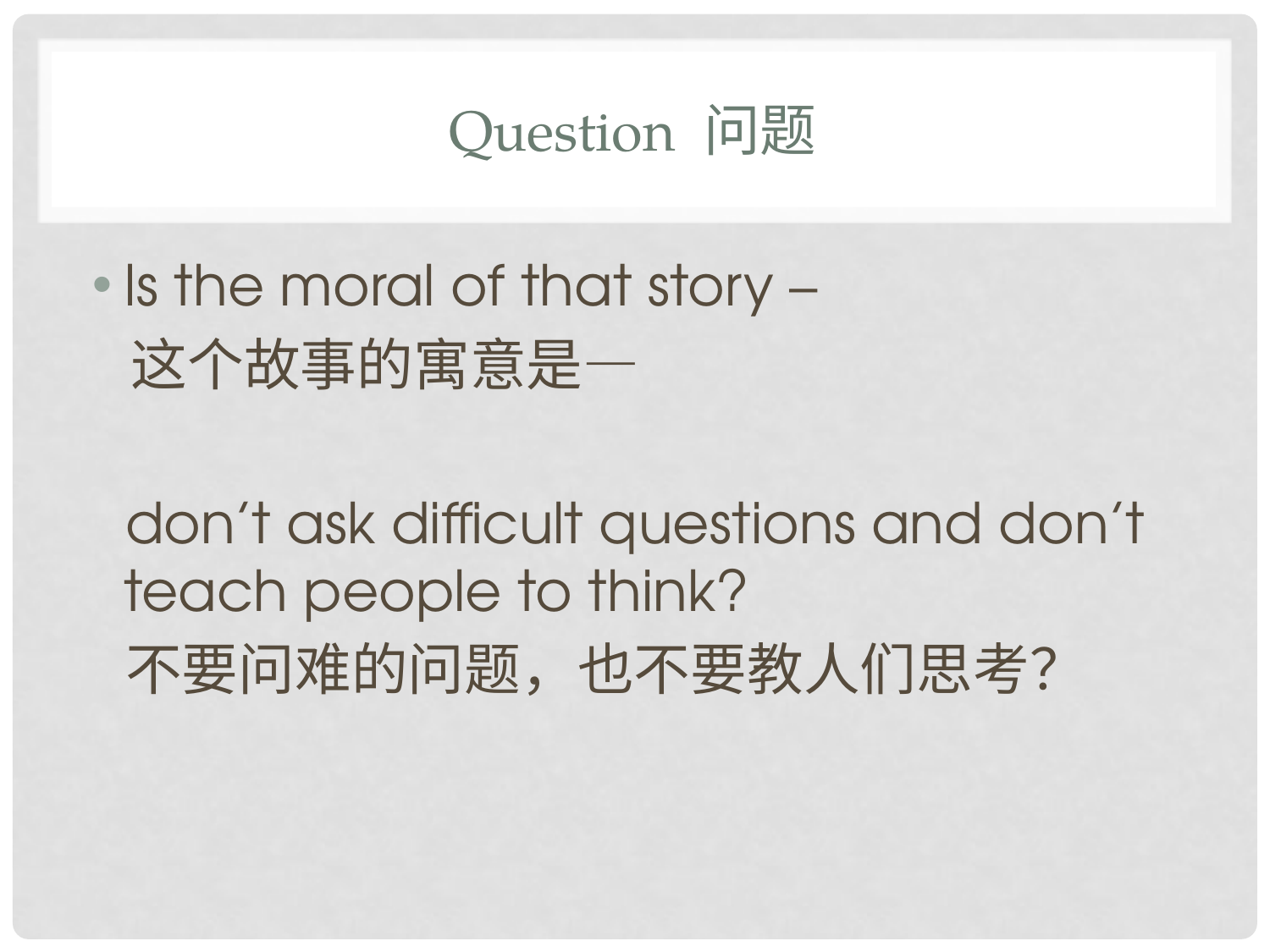

# Question 问题
Is the moral of that story –
  这个故事的寓意是—

don’t ask difficult questions and don’t teach people to think?
不要问难的问题，也不要教人们思考？